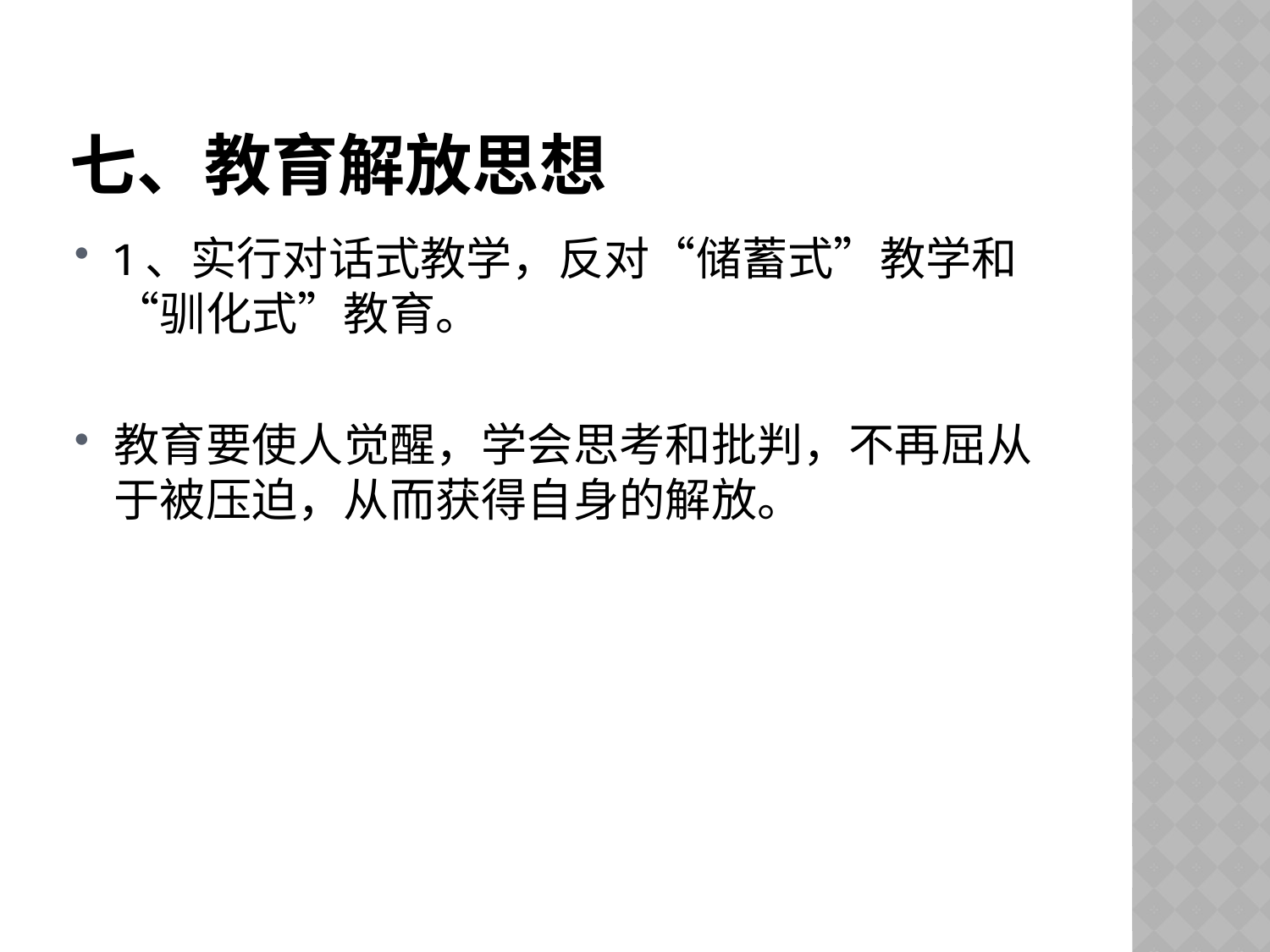

# 七、教育解放思想
1、实行对话式教学，反对“储蓄式”教学和“驯化式”教育。

教育要使人觉醒，学会思考和批判，不再屈从于被压迫，从而获得自身的解放。